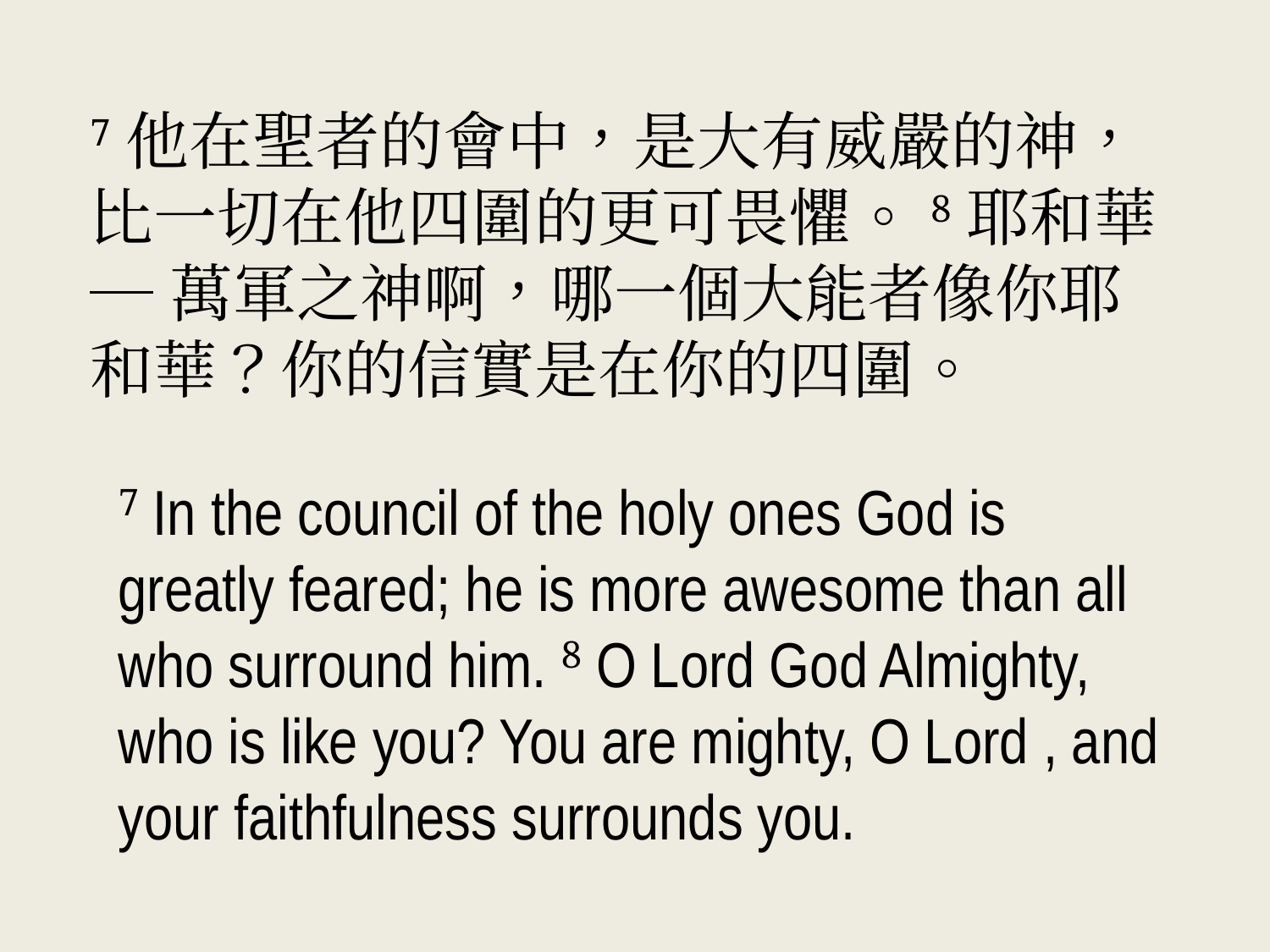

7他在聖者的會中，是大有威嚴的神，比一切在他四圍的更可畏懼。8耶和華 ─ 萬軍之神啊，哪一個大能者像你耶 和華？你的信實是在你的四圍。
7 In the council of the holy ones God is greatly feared; he is more awesome than all who surround him. 8 O Lord God Almighty, who is like you? You are mighty, O Lord , and your faithfulness surrounds you.